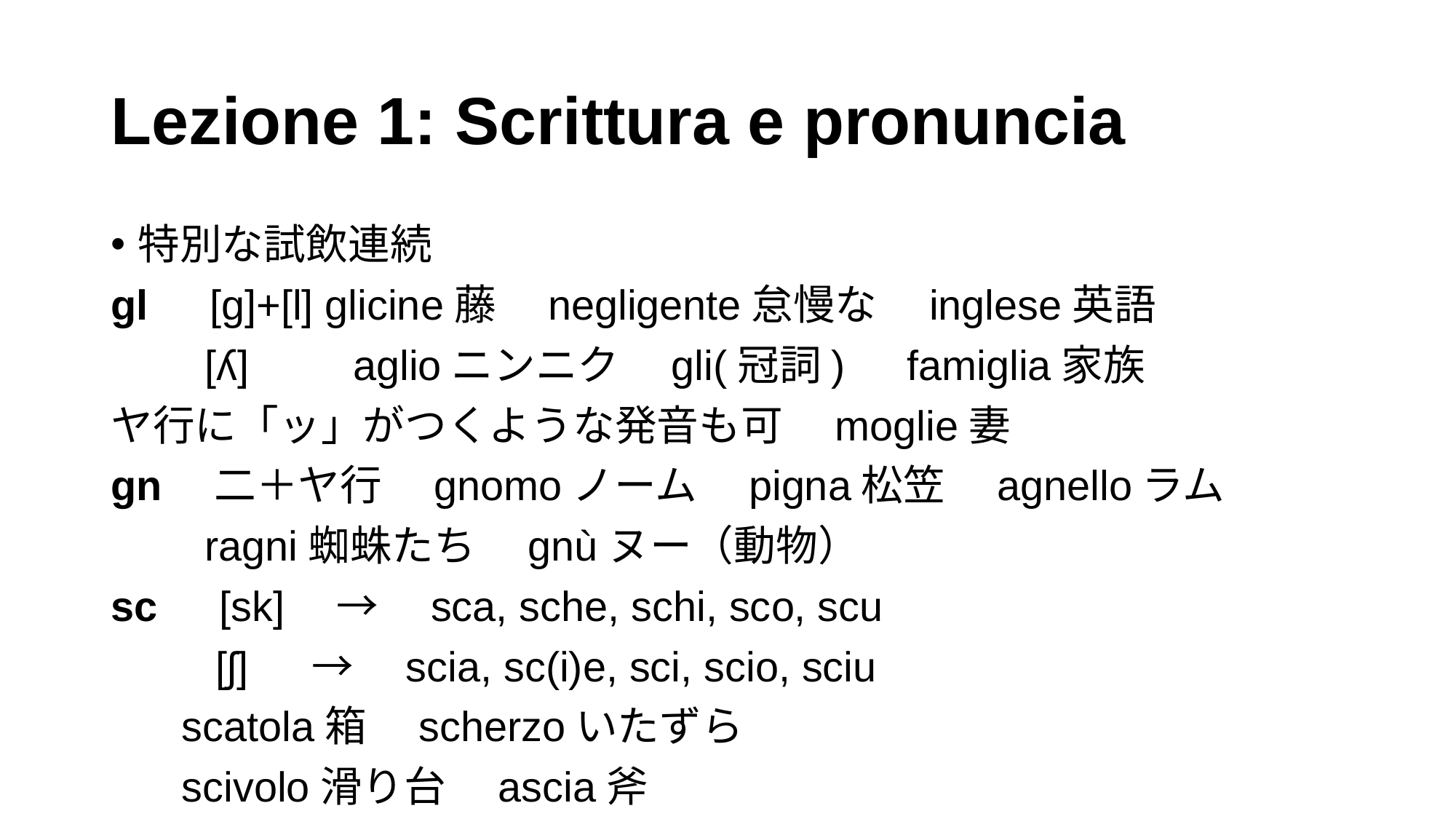

# Lezione 1: Scrittura e pronuncia
特別な試飲連続
gl　[g]+[l] glicine藤　negligente怠慢な　inglese英語
　　[ʎ]　　aglioニンニク　gli(冠詞)　famiglia家族
ヤ行に「ッ」がつくような発音も可　moglie妻
gn　二＋ヤ行　gnomoノーム　pigna松笠　agnelloラム
　　ragni蜘蛛たち　gnùヌー（動物）
sc　[sk]　→　sca, sche, schi, sco, scu
         [ʃ] 　→　scia, sc(i)e, sci, scio, sciu
　  scatola箱　scherzoいたずら
　  scivolo滑り台　ascia斧